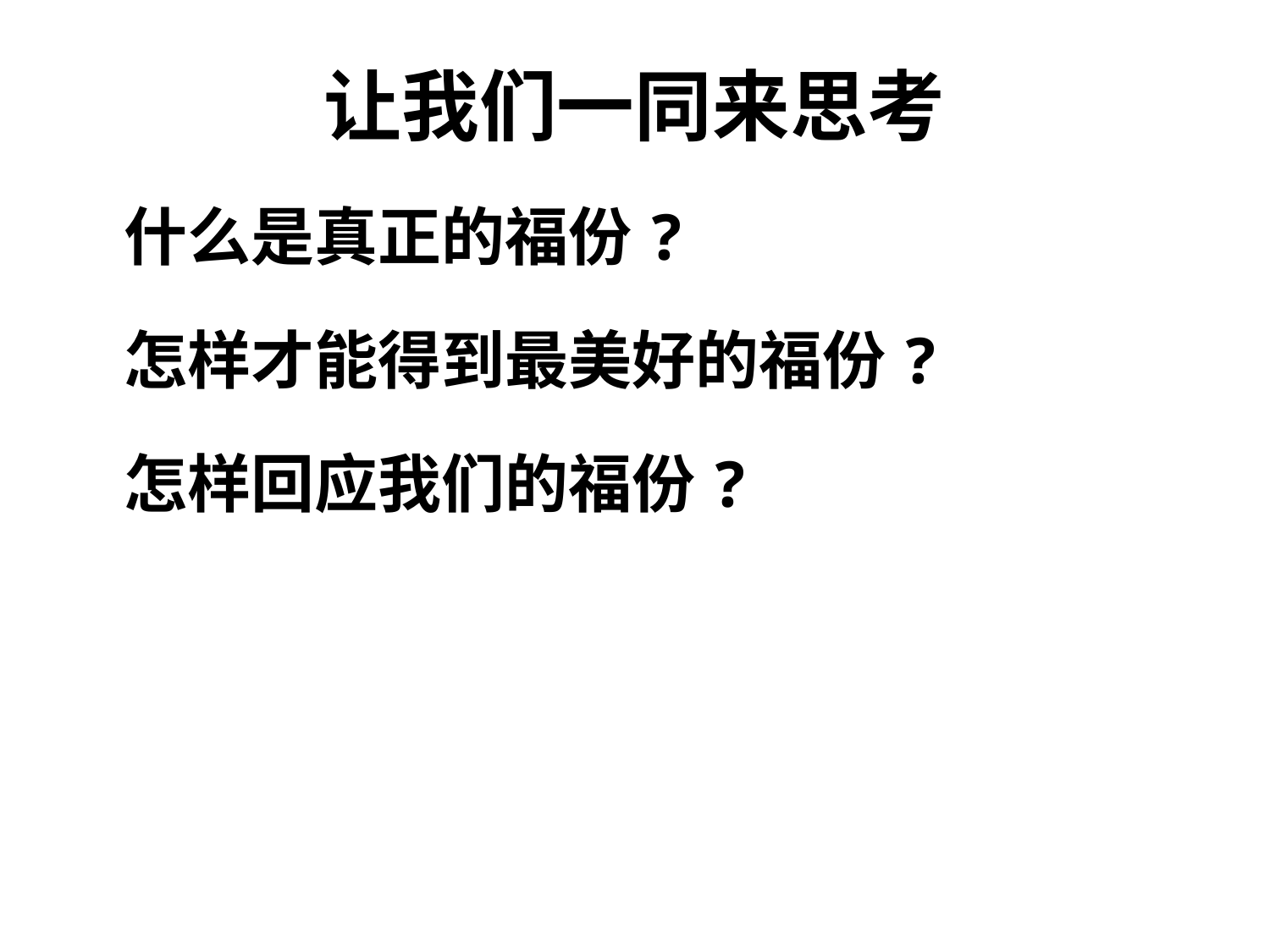

# 让我们一同来思考
	什么是真正的福份?

	怎样才能得到最美好的福份?

	怎样回应我们的福份?